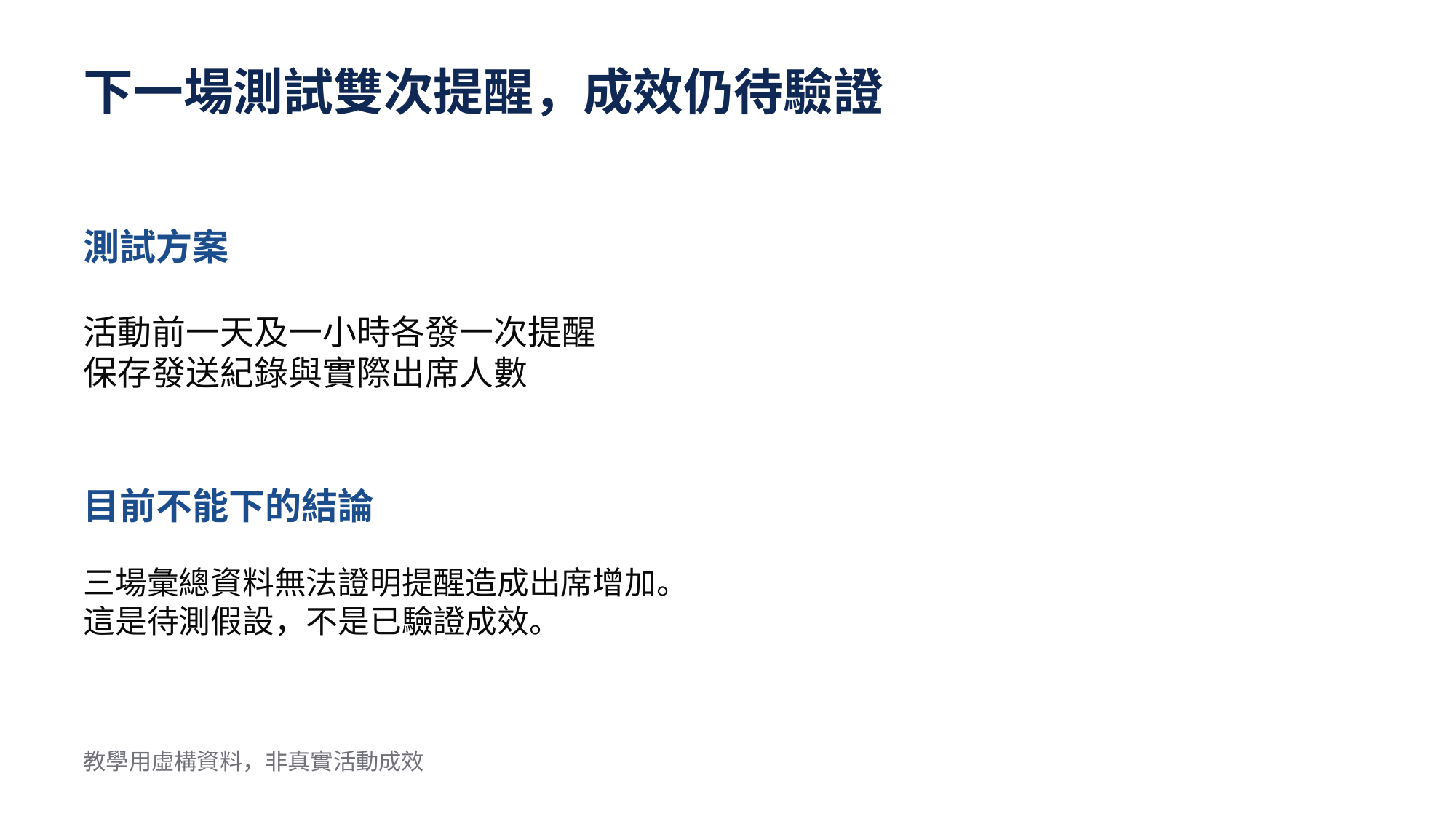

下一場測試雙次提醒，成效仍待驗證
測試方案
活動前一天及一小時各發一次提醒
保存發送紀錄與實際出席人數
目前不能下的結論
三場彙總資料無法證明提醒造成出席增加。
這是待測假設，不是已驗證成效。
教學用虛構資料，非真實活動成效